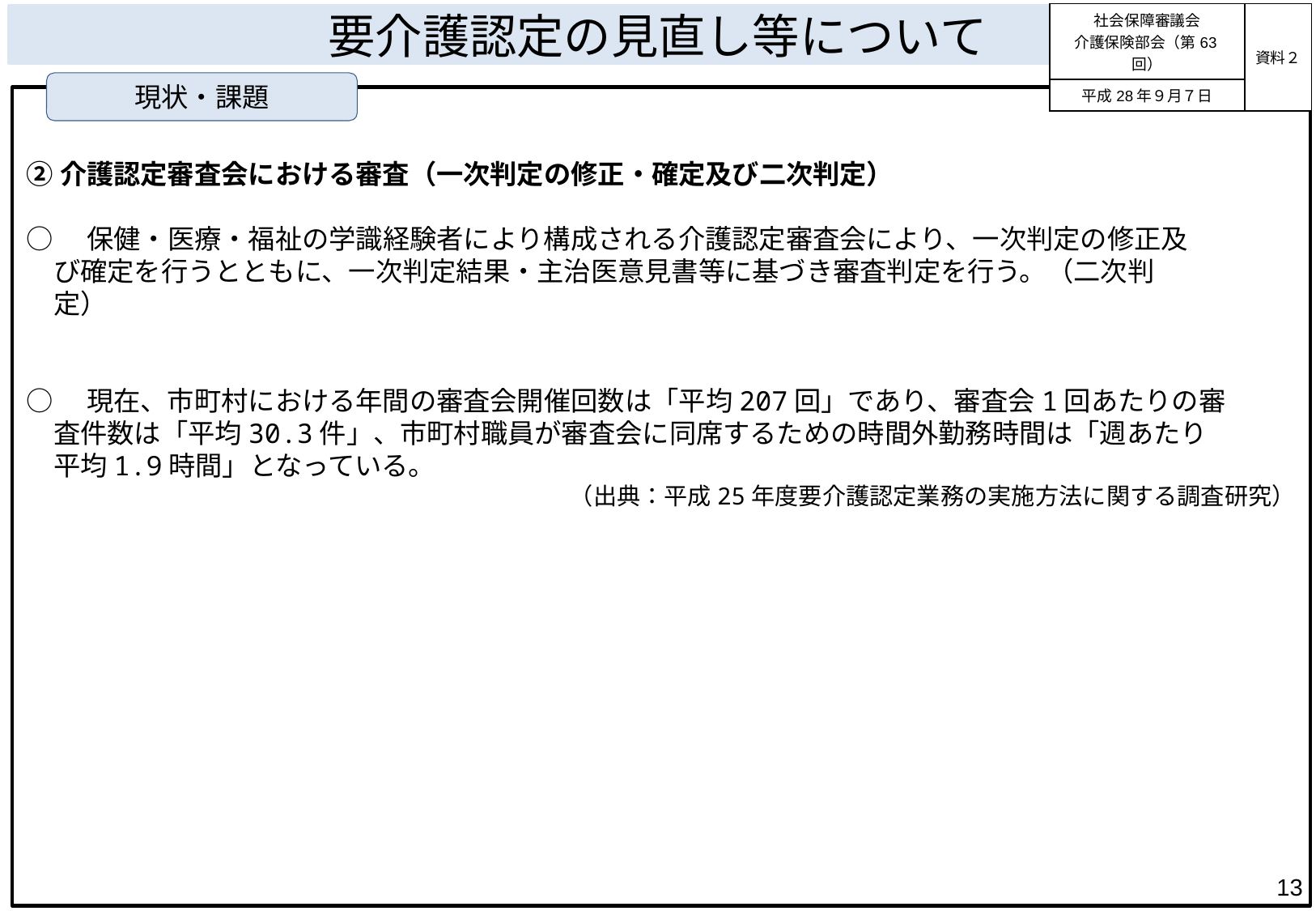

| 社会保障審議会 介護保険部会（第63回） | 資料２ |
| --- | --- |
| 平成28年９月７日 |  |
要介護認定の見直し等について
現状・課題

②介護認定審査会における審査（一次判定の修正・確定及び二次判定）

○　保健・医療・福祉の学識経験者により構成される介護認定審査会により、一次判定の修正及
　び確定を行うとともに、一次判定結果・主治医意見書等に基づき審査判定を行う。（二次判
　定）

○　現在、市町村における年間の審査会開催回数は「平均207回」であり、審査会1回あたりの審
　査件数は「平均30.3件」、市町村職員が審査会に同席するための時間外勤務時間は「週あたり
　平均1.9時間」となっている。
　（出典：平成25年度要介護認定業務の実施方法に関する調査研究）

13